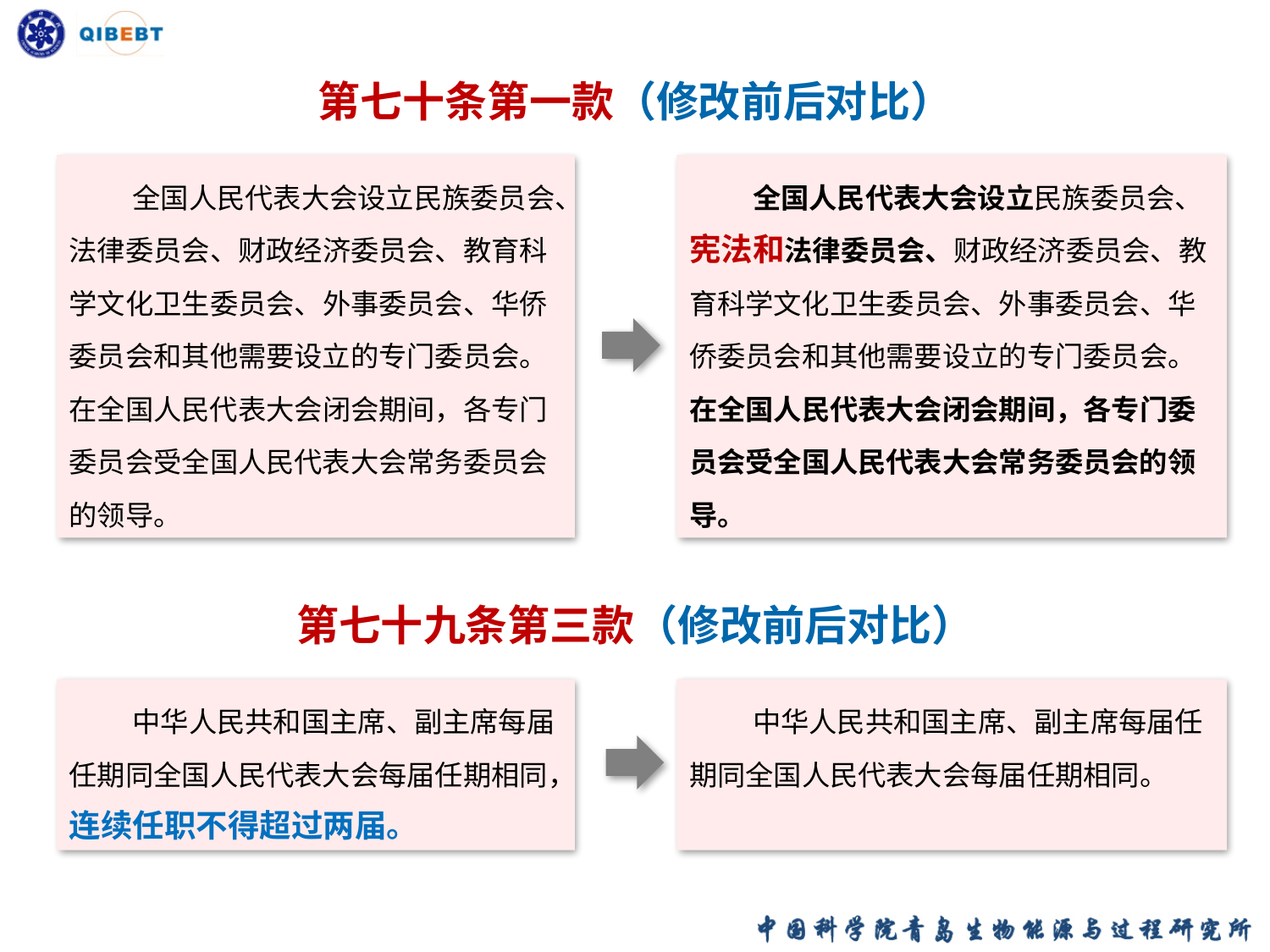

第七十条第一款（修改前后对比）
全国人民代表大会设立民族委员会、法律委员会、财政经济委员会、教育科学文化卫生委员会、外事委员会、华侨委员会和其他需要设立的专门委员会。在全国人民代表大会闭会期间，各专门委员会受全国人民代表大会常务委员会的领导。
全国人民代表大会设立民族委员会、宪法和法律委员会、财政经济委员会、教育科学文化卫生委员会、外事委员会、华侨委员会和其他需要设立的专门委员会。在全国人民代表大会闭会期间，各专门委员会受全国人民代表大会常务委员会的领导。

第七十九条第三款（修改前后对比）
中华人民共和国主席、副主席每届任期同全国人民代表大会每届任期相同，连续任职不得超过两届。
中华人民共和国主席、副主席每届任期同全国人民代表大会每届任期相同。